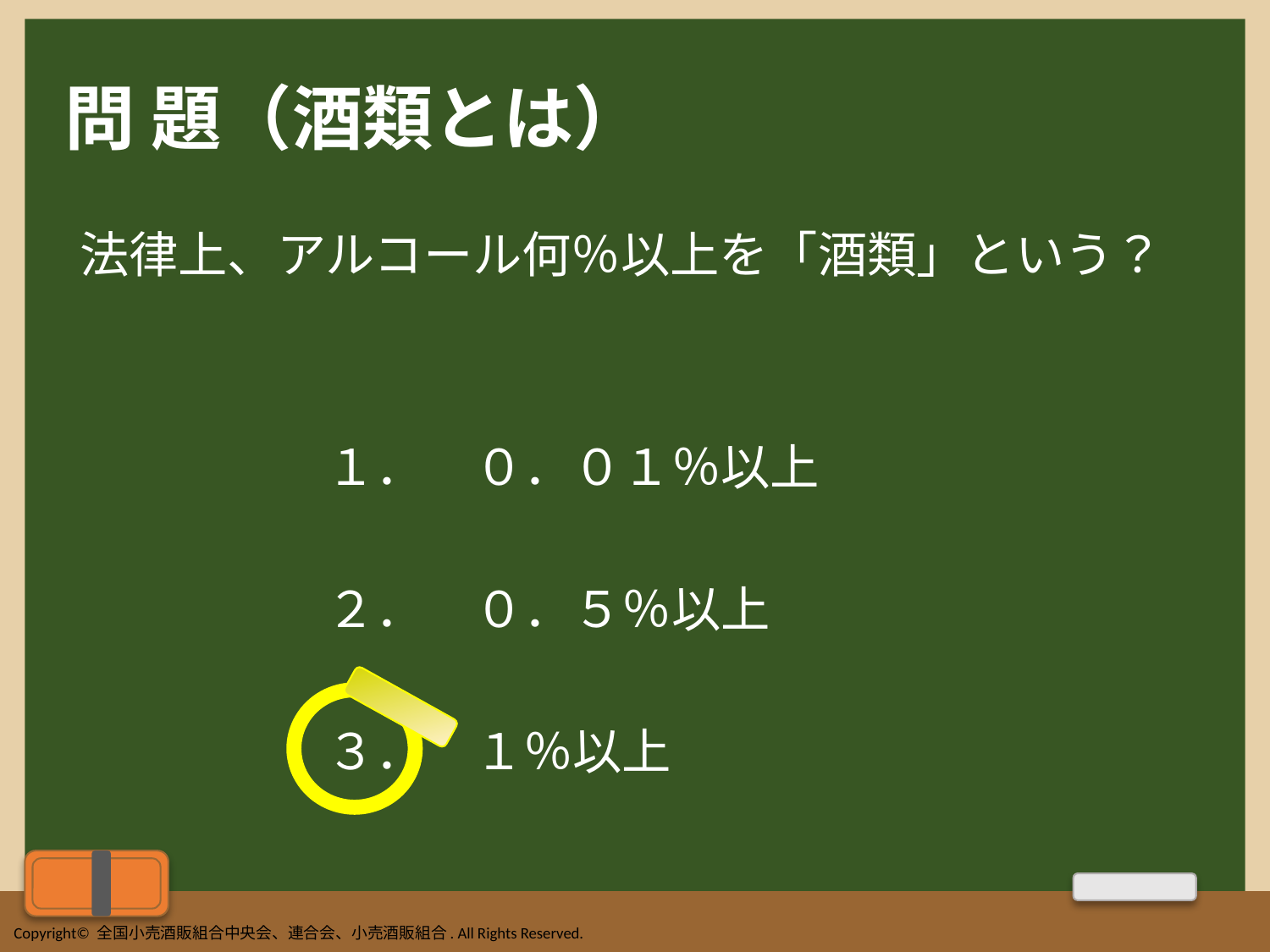

# 問 題（酒類とは）
法律上、アルコール何％以上を「酒類」という？

　　　　　１．　０．０１％以上

　　　　　２．　０．５％以上

　　　　　３．　１％以上

Copyright© 全国小売酒販組合中央会、連合会、小売酒販組合. All Rights Reserved.